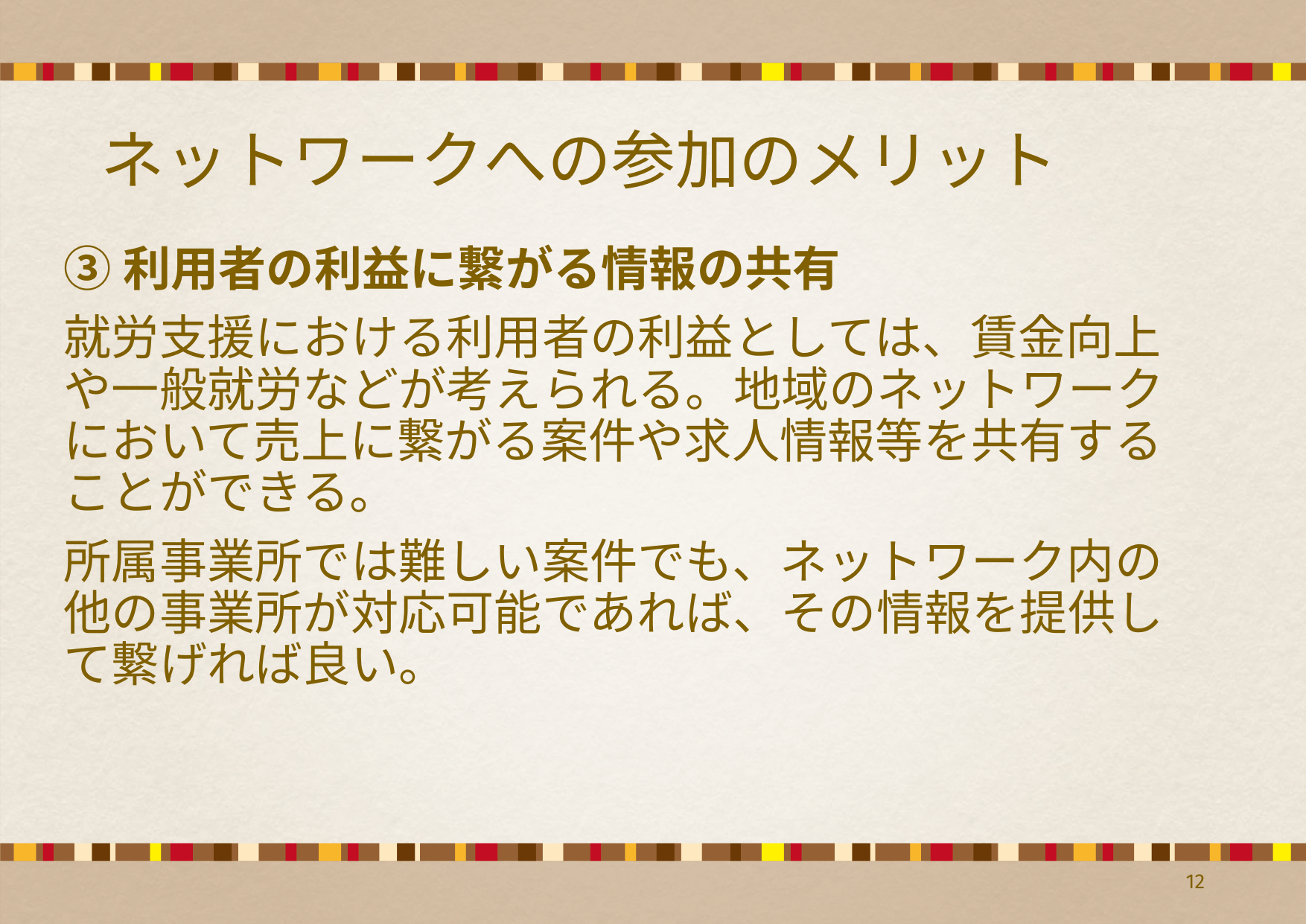

# ネットワークへの参加のメリット
③利用者の利益に繋がる情報の共有
就労支援における利用者の利益としては、賃金向上や一般就労などが考えられる。地域のネットワークにおいて売上に繋がる案件や求人情報等を共有することができる。
所属事業所では難しい案件でも、ネットワーク内の他の事業所が対応可能であれば、その情報を提供して繋げれば良い。
12